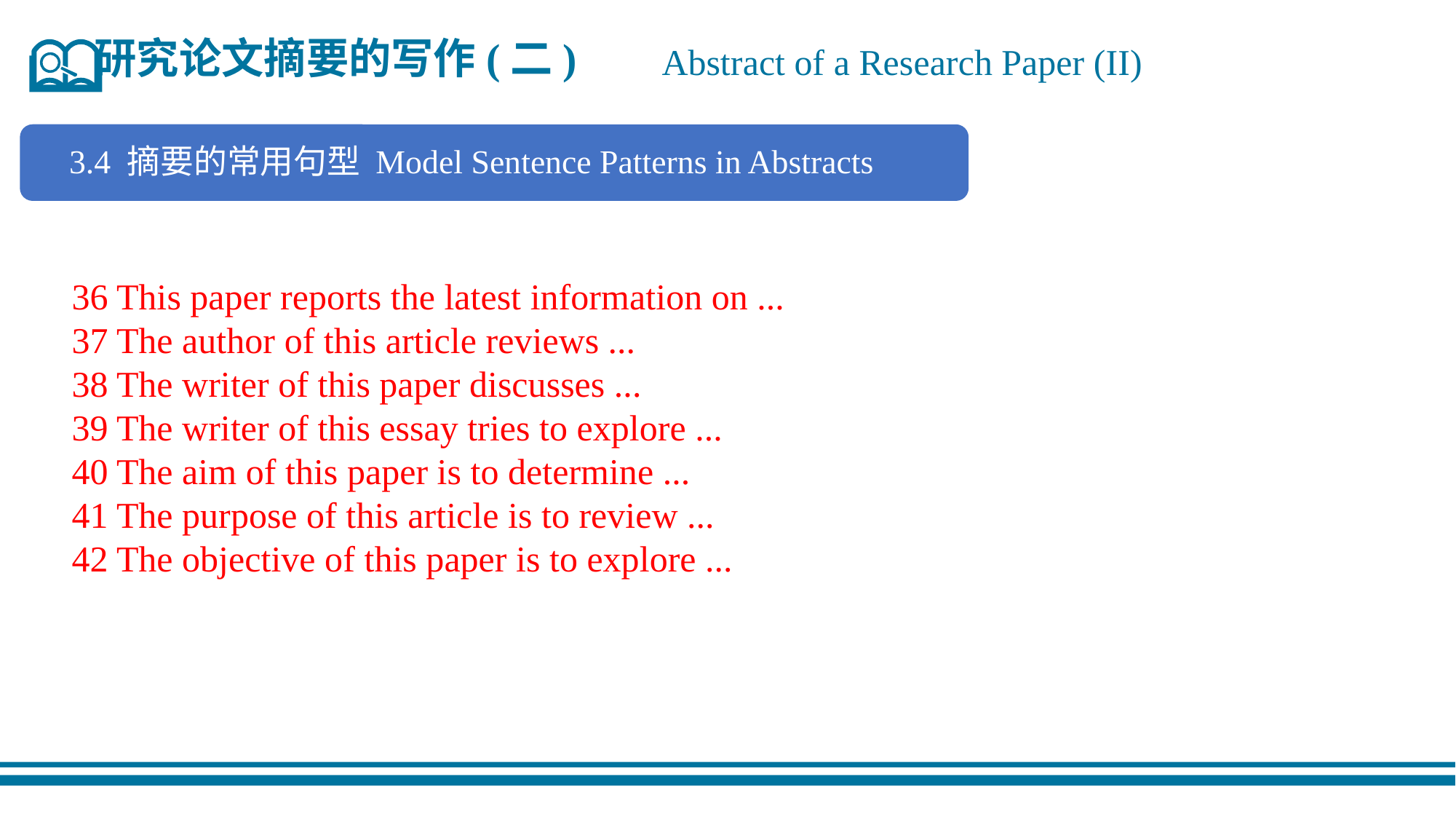

研究论文摘要的写作(二)
Abstract of a Research Paper (II)
3.4 摘要的常用句型 Model Sentence Patterns in Abstracts

36 This paper reports the latest information on ...
37 The author of this article reviews ...
38 The writer of this paper discusses ...
39 The writer of this essay tries to explore ...
40 The aim of this paper is to determine ...
41 The purpose of this article is to review ...
42 The objective of this paper is to explore ...